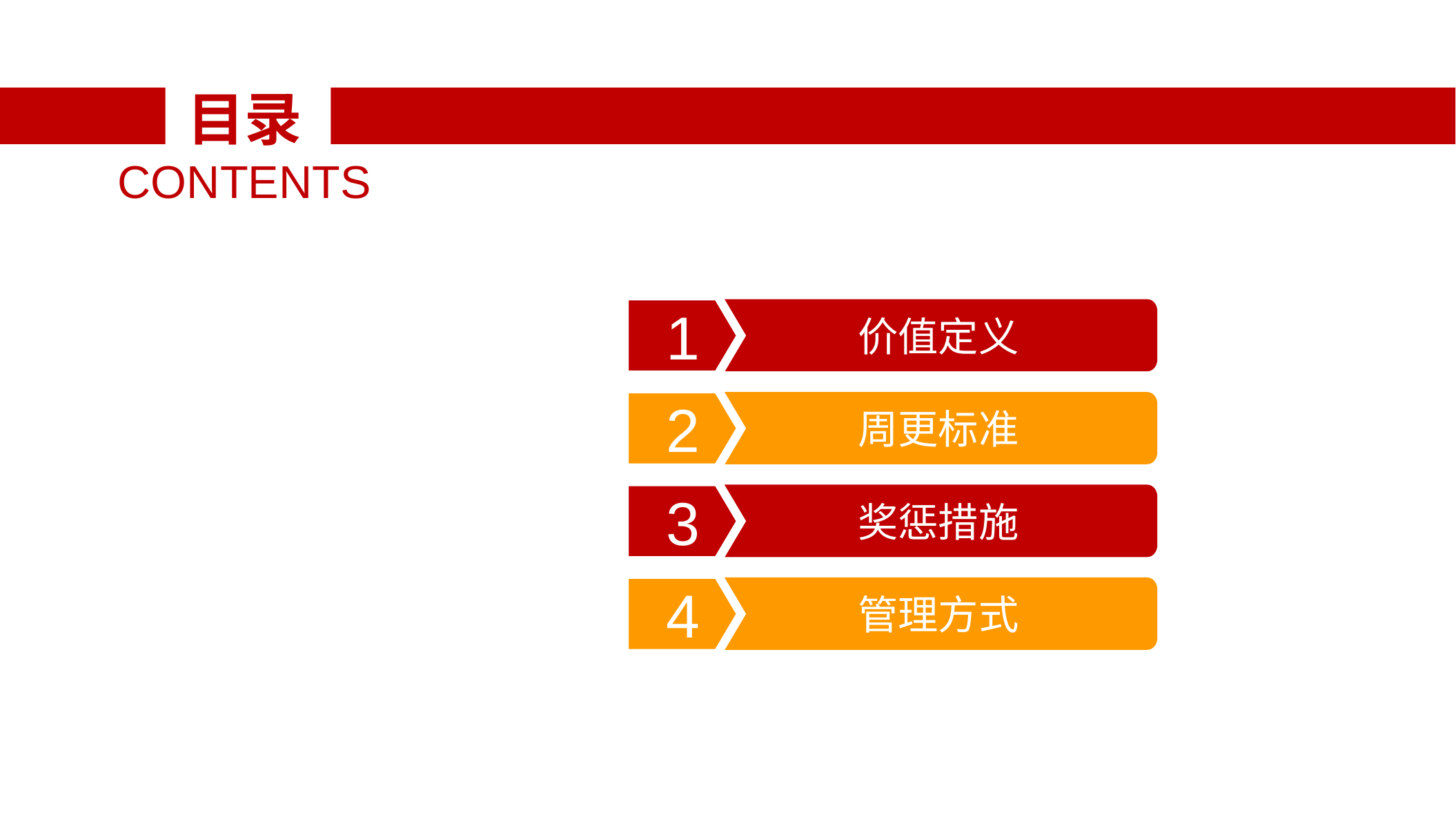

目录

CONTENTS
1
价值定义
2
周更标准
3
奖惩措施
4
管理方式